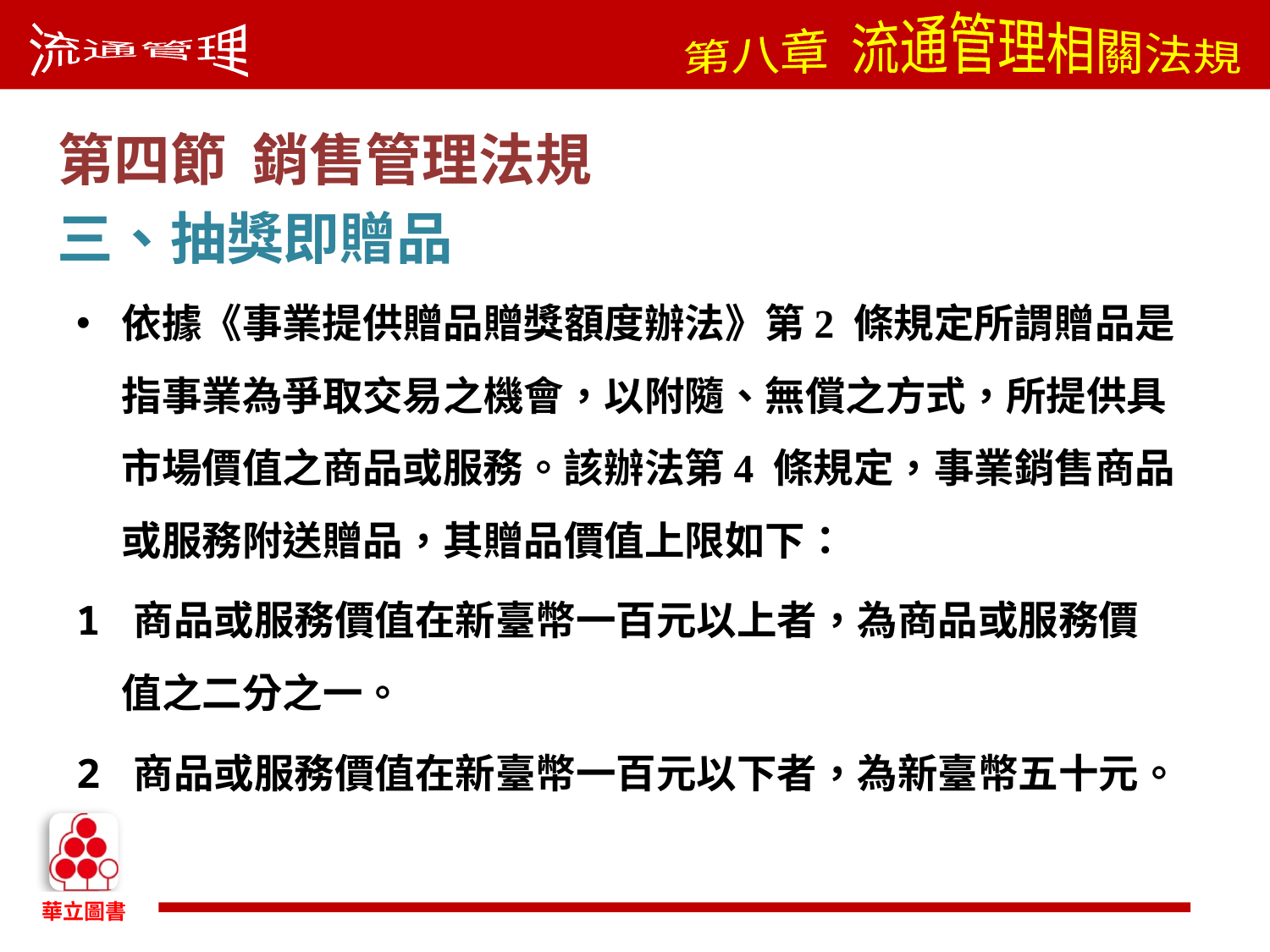

第四節  銷售管理法規
三、抽獎即贈品
依據《事業提供贈品贈獎額度辦法》第2 條規定所謂贈品是指事業為爭取交易之機會，以附隨、無償之方式，所提供具市場價值之商品或服務。該辦法第4 條規定，事業銷售商品或服務附送贈品，其贈品價值上限如下：
1 商品或服務價值在新臺幣一百元以上者，為商品或服務價值之二分之一。
2 商品或服務價值在新臺幣一百元以下者，為新臺幣五十元。